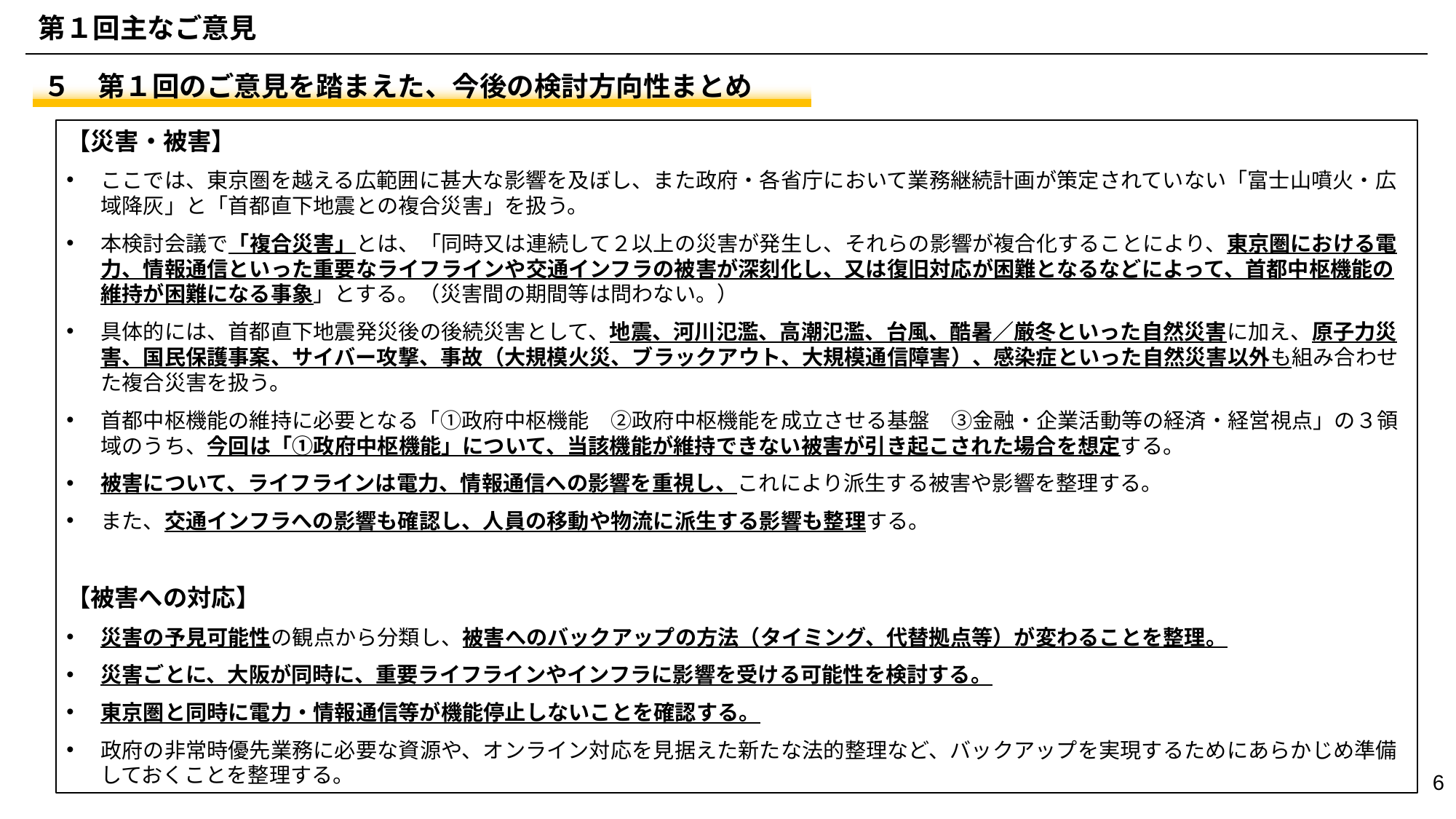

第１回主なご意見
| ５　第１回のご意見を踏まえた、今後の検討方向性まとめ |
| --- |
【災害・被害】
ここでは、東京圏を越える広範囲に甚大な影響を及ぼし、また政府・各省庁において業務継続計画が策定されていない「富士山噴火・広域降灰」と「首都直下地震との複合災害」を扱う。
本検討会議で「複合災害」とは、「同時又は連続して２以上の災害が発生し、それらの影響が複合化することにより、東京圏における電力、情報通信といった重要なライフラインや交通インフラの被害が深刻化し、又は復旧対応が困難となるなどによって、首都中枢機能の維持が困難になる事象」とする。（災害間の期間等は問わない。）
具体的には、首都直下地震発災後の後続災害として、地震、河川氾濫、高潮氾濫、台風、酷暑／厳冬といった自然災害に加え、原子力災害、国民保護事案、サイバー攻撃、事故（大規模火災、ブラックアウト、大規模通信障害）、感染症といった自然災害以外も組み合わせた複合災害を扱う。
首都中枢機能の維持に必要となる「①政府中枢機能　②政府中枢機能を成立させる基盤　③金融・企業活動等の経済・経営視点」の３領域のうち、今回は「①政府中枢機能」について、当該機能が維持できない被害が引き起こされた場合を想定する。
被害について、ライフラインは電力、情報通信への影響を重視し、これにより派生する被害や影響を整理する。
また、交通インフラへの影響も確認し、人員の移動や物流に派生する影響も整理する。

【被害への対応】
災害の予見可能性の観点から分類し、被害へのバックアップの方法（タイミング、代替拠点等）が変わることを整理。
災害ごとに、大阪が同時に、重要ライフラインやインフラに影響を受ける可能性を検討する。
東京圏と同時に電力・情報通信等が機能停止しないことを確認する。
政府の非常時優先業務に必要な資源や、オンライン対応を見据えた新たな法的整理など、バックアップを実現するためにあらかじめ準備しておくことを整理する。
6